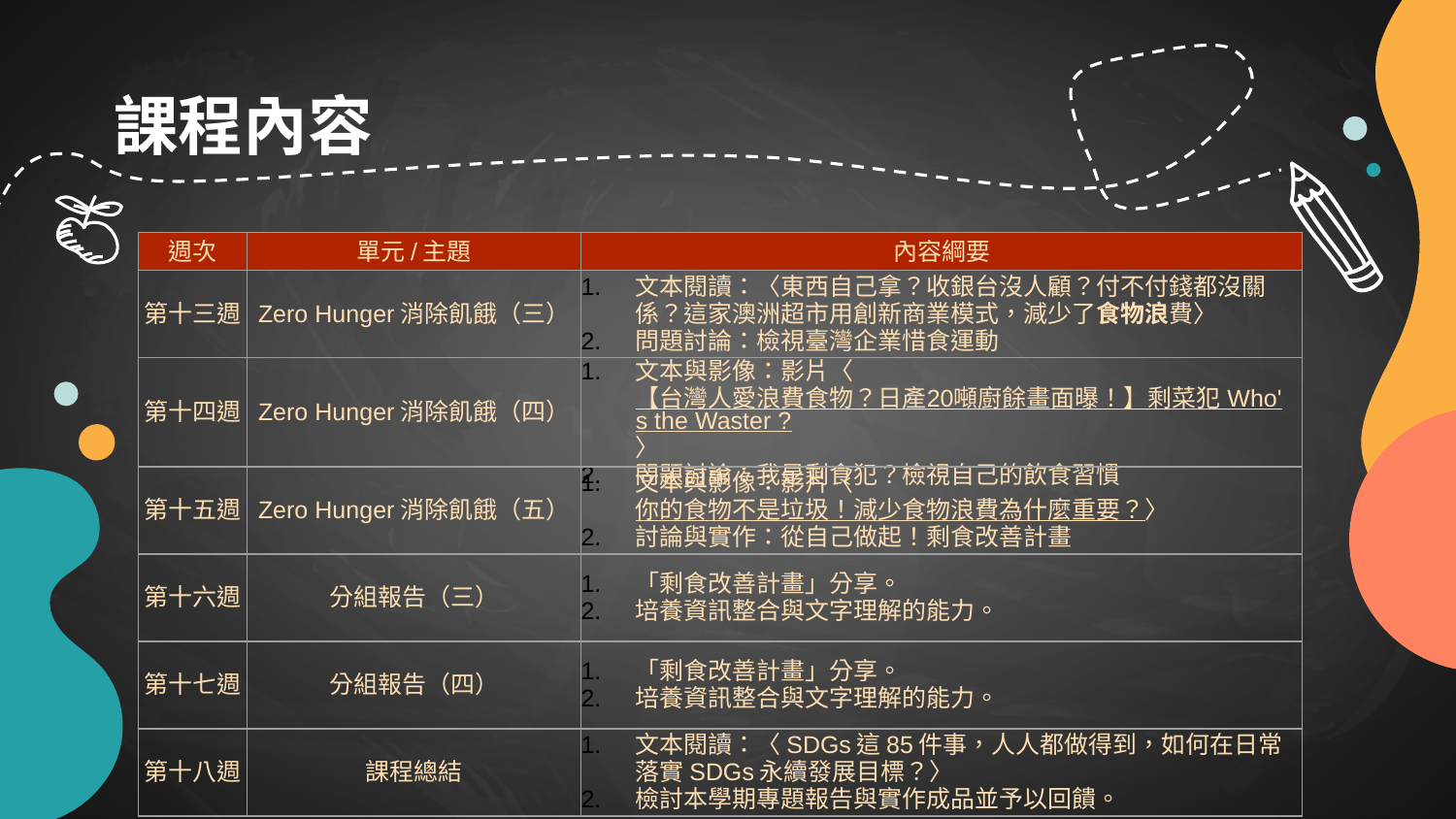

# 課程內容
| 週次 | 單元/主題 | 內容綱要 |
| --- | --- | --- |
| 第十三週 | Zero Hunger消除飢餓（三） | 文本閱讀：〈東西自己拿？收銀台沒人顧？付不付錢都沒關係？這家澳洲超市用創新商業模式，減少了食物浪費〉 問題討論：檢視臺灣企業惜食運動 |
| 第十四週 | Zero Hunger消除飢餓（四） | 文本與影像：影片〈【台灣人愛浪費食物？日產20噸廚餘畫面曝！】剩菜犯 Who's the Waster ?〉 問題討論：我是剩食犯？檢視自己的飲食習慣 |
| 第十五週 | Zero Hunger消除飢餓（五） | 文本與影像：影片〈你的食物不是垃圾！減少食物浪費為什麼重要？〉 討論與實作：從自己做起！剩食改善計畫 |
| 第十六週 | 分組報告（三） | 「剩食改善計畫」分享。 培養資訊整合與文字理解的能力。 |
| 第十七週 | 分組報告（四） | 「剩食改善計畫」分享。 培養資訊整合與文字理解的能力。 |
| 第十八週 | 課程總結 | 文本閱讀：〈SDGs這85件事，人人都做得到，如何在日常落實SDGs永續發展目標？〉 檢討本學期專題報告與實作成品並予以回饋。 |